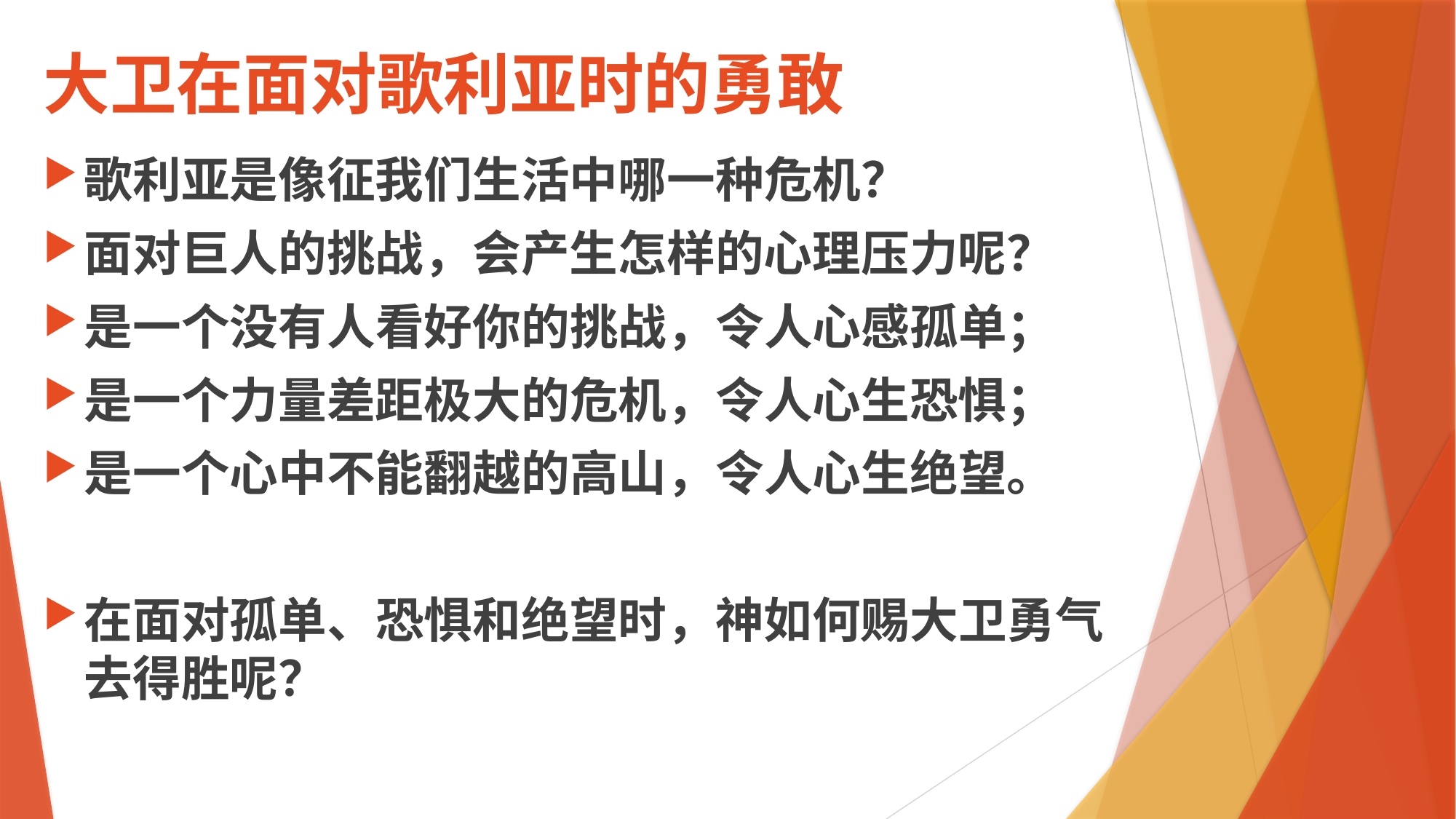

# 大卫在面对歌利亚时的勇敢
歌利亚是像征我们生活中哪一种危机？
面对巨人的挑战，会产生怎样的心理压力呢？
是一个没有人看好你的挑战，令人心感孤单；
是一个力量差距极大的危机，令人心生恐惧；
是一个心中不能翻越的高山，令人心生绝望。

在面对孤单、恐惧和绝望时，神如何赐大卫勇气去得胜呢？